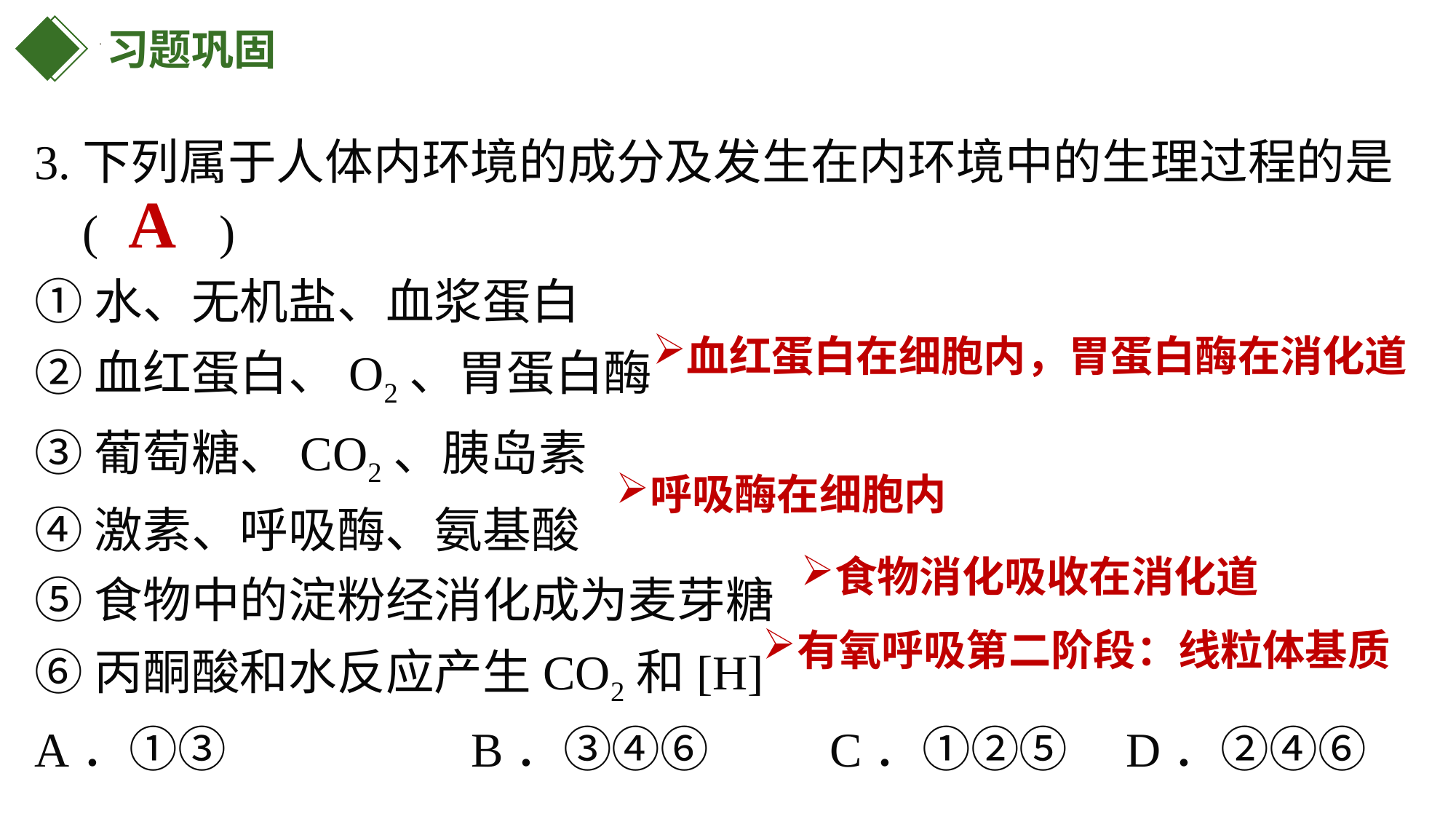

习题巩固
3.下列属于人体内环境的成分及发生在内环境中的生理过程的是
    (　　)
①水、无机盐、血浆蛋白
②血红蛋白、O2、胃蛋白酶
③葡萄糖、CO2、胰岛素
④激素、呼吸酶、氨基酸
⑤食物中的淀粉经消化成为麦芽糖
⑥丙酮酸和水反应产生CO2和[H]
A．①③　　　	B．③④⑥          C．①②⑤	D．②④⑥
A
血红蛋白在细胞内，胃蛋白酶在消化道
呼吸酶在细胞内
食物消化吸收在消化道
有氧呼吸第二阶段：线粒体基质